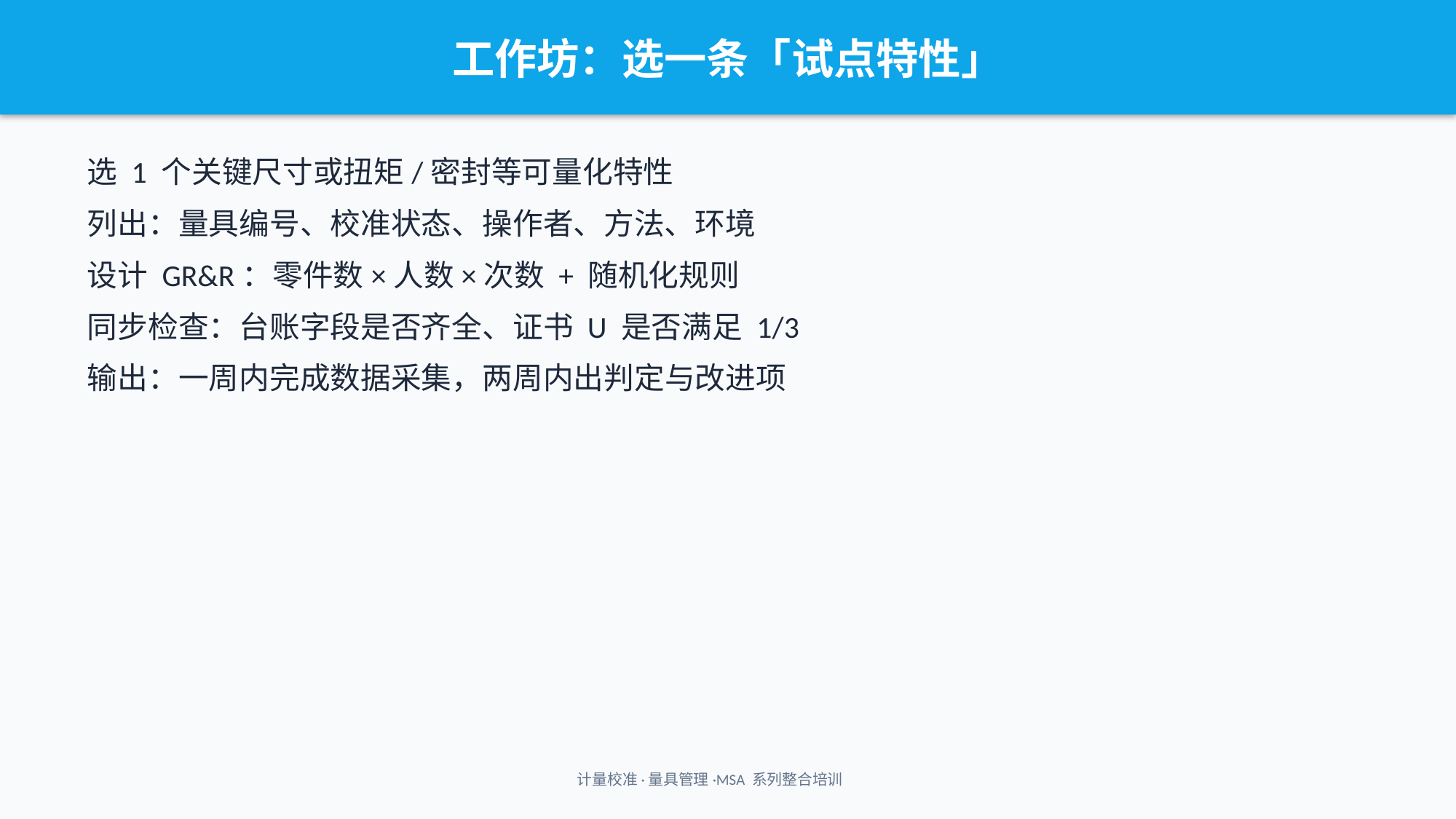

工作坊：选一条「试点特性」
选 1 个关键尺寸或扭矩/密封等可量化特性
列出：量具编号、校准状态、操作者、方法、环境
设计 GR&R：零件数×人数×次数 + 随机化规则
同步检查：台账字段是否齐全、证书 U 是否满足 1/3
输出：一周内完成数据采集，两周内出判定与改进项
计量校准·量具管理·MSA 系列整合培训